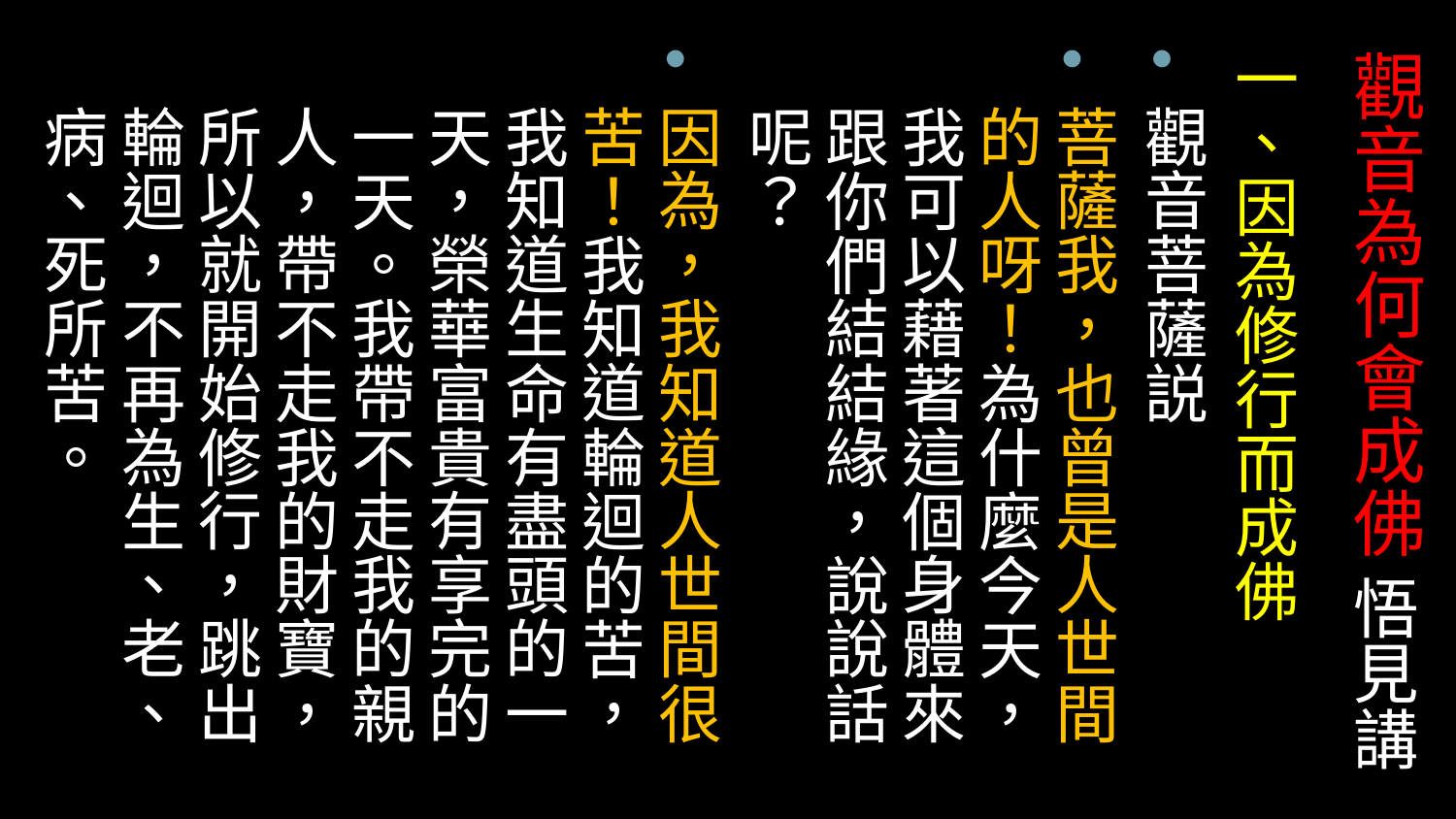

一、因為修行而成佛
觀音菩薩説
菩薩我，也曾是人世間的人呀！為什麼今天，我可以藉著這個身體來跟你們結結緣，說說話呢？
因為，我知道人世間很苦！我知道輪迴的苦，我知道生命有盡頭的一天，榮華富貴有享完的一天。我帶不走我的親人，帶不走我的財寶，所以就開始修行，跳出輪迴，不再為生、老、病、死所苦。
# 觀音為何會成佛 悟見講